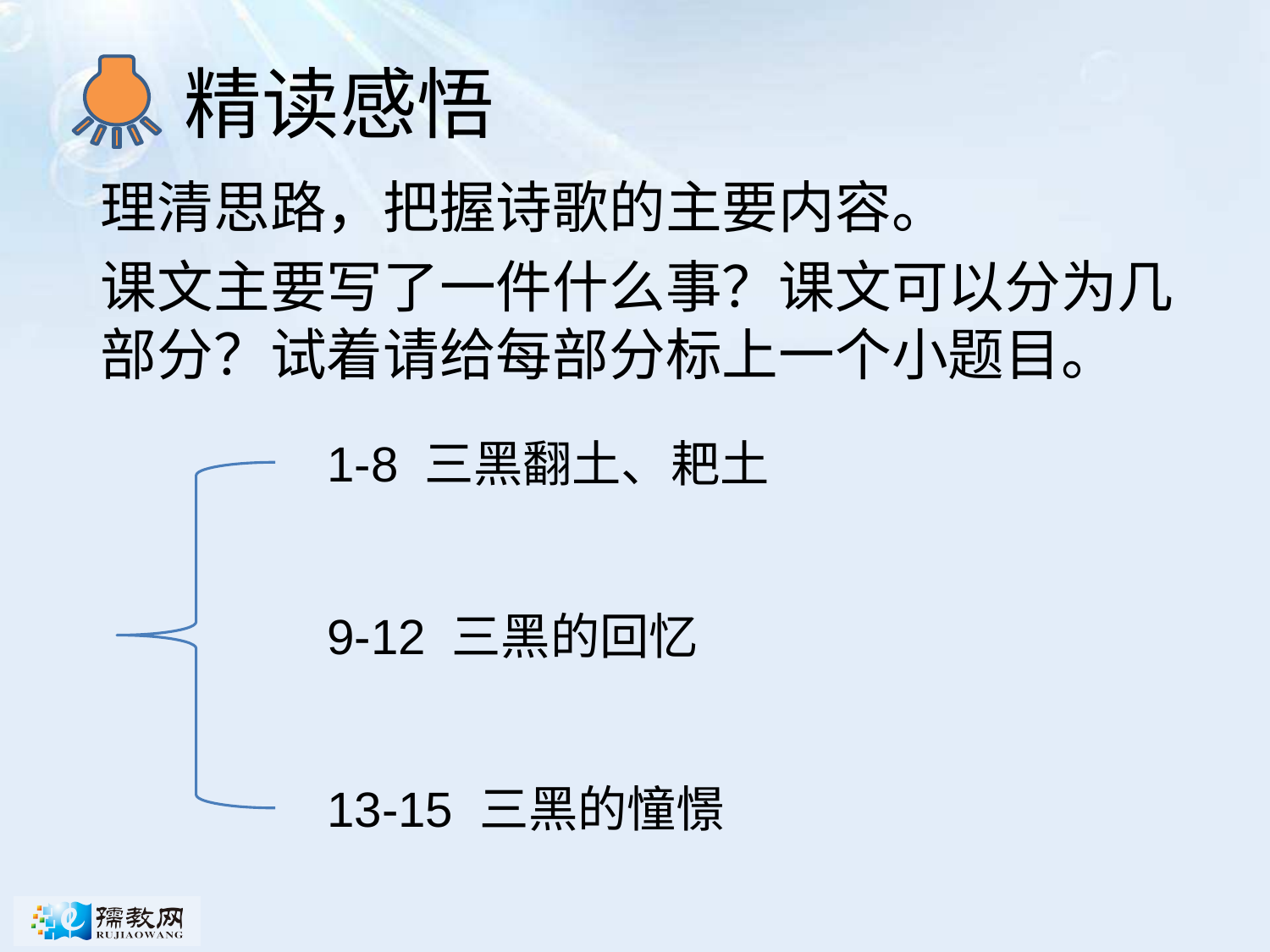

# 精读感悟

理清思路，把握诗歌的主要内容。
课文主要写了一件什么事？课文可以分为几部分？试着请给每部分标上一个小题目。

1-8 三黑翻土、耙土

9-12 三黑的回忆
13-15 三黑的憧憬